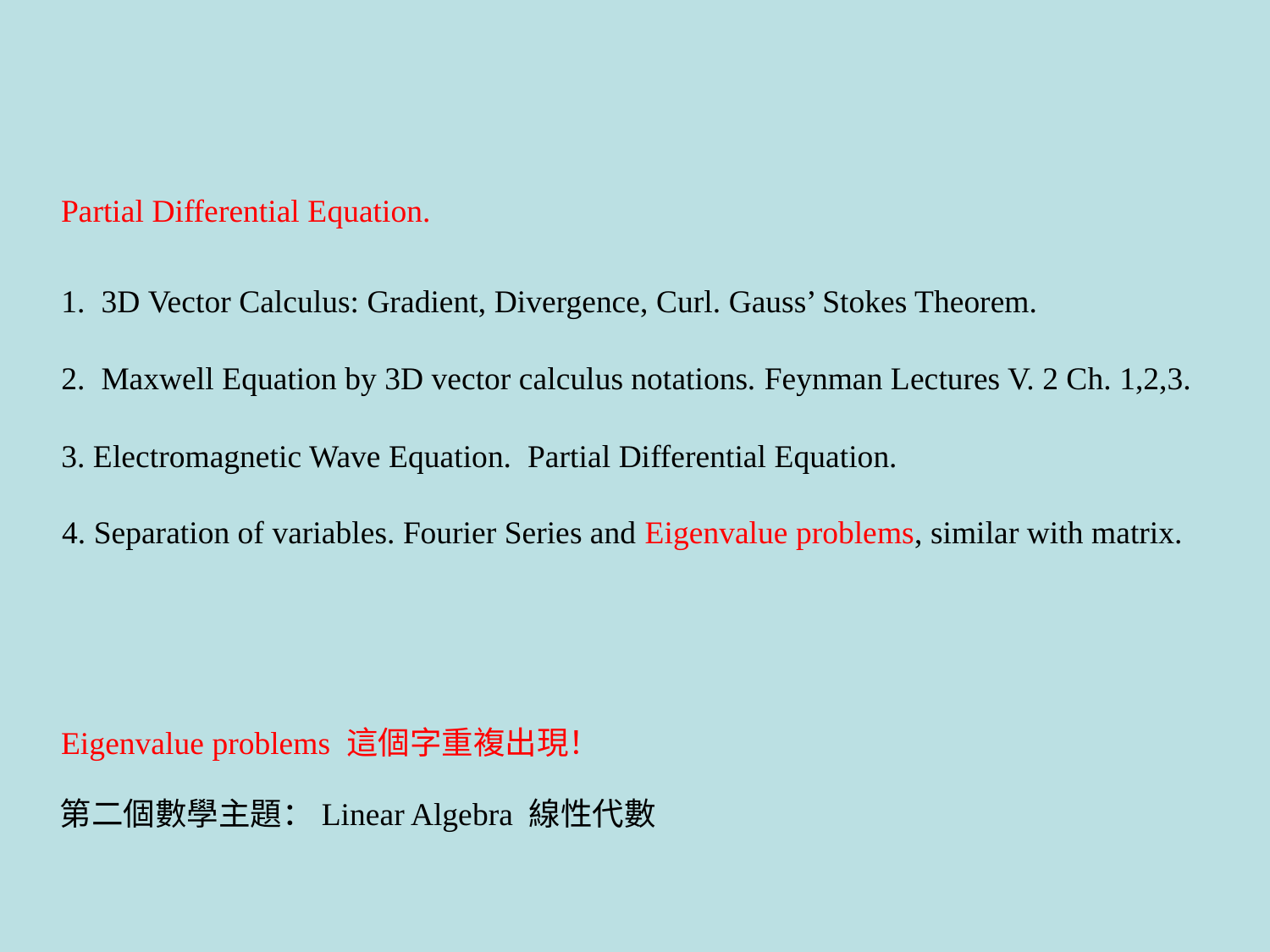

Partial Differential Equation.
1.  3D Vector Calculus: Gradient, Divergence, Curl. Gauss’ Stokes Theorem.
2.  Maxwell Equation by 3D vector calculus notations. Feynman Lectures V. 2 Ch. 1,2,3.
3. Electromagnetic Wave Equation.  Partial Differential Equation.
4. Separation of variables. Fourier Series and Eigenvalue problems, similar with matrix.
Eigenvalue problems 這個字重複出現！
第二個數學主題：Linear Algebra 線性代數